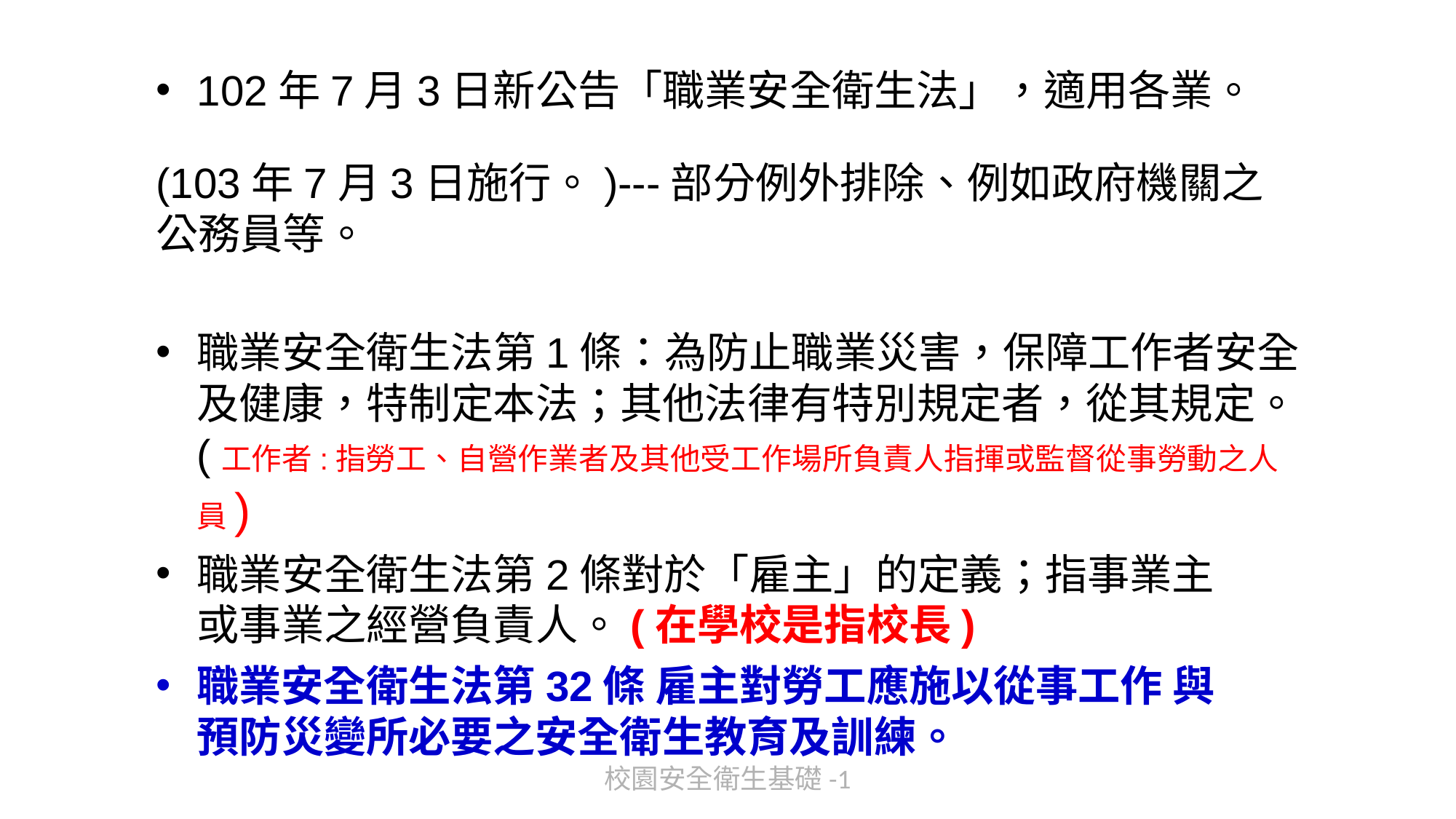

102年7月3日新公告「職業安全衛生法」，適用各業。
# (103年7月3日施行。)---部分例外排除、例如政府機關之公務員等。
職業安全衛生法第1條：為防止職業災害，保障工作者安全及健康，特制定本法；其他法律有特別規定者，從其規定。(工作者:指勞工、自營作業者及其他受工作場所負責人指揮或監督從事勞動之人員)
職業安全衛生法第2條對於「雇主」的定義；指事業主或事業之經營負責人。(在學校是指校長)
職業安全衛生法第32條 雇主對勞工應施以從事工作 與預防災變所必要之安全衛生教育及訓練。
校園安全衛生基礎-1
8